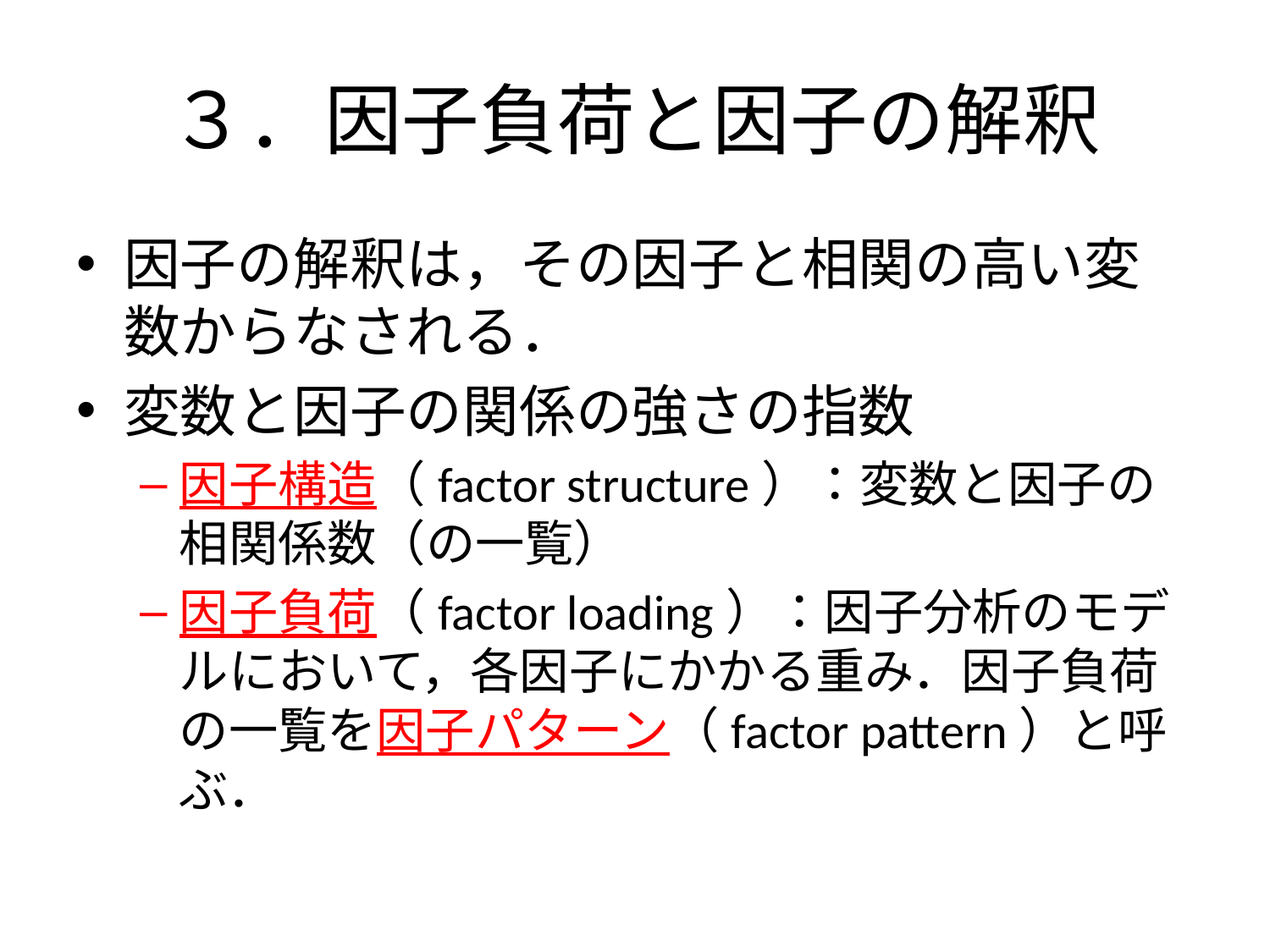

# ３．因子負荷と因子の解釈
因子の解釈は，その因子と相関の高い変数からなされる．
変数と因子の関係の強さの指数
因子構造（factor structure）：変数と因子の相関係数（の一覧）
因子負荷（factor loading）：因子分析のモデルにおいて，各因子にかかる重み．因子負荷の一覧を因子パターン（factor pattern）と呼ぶ．